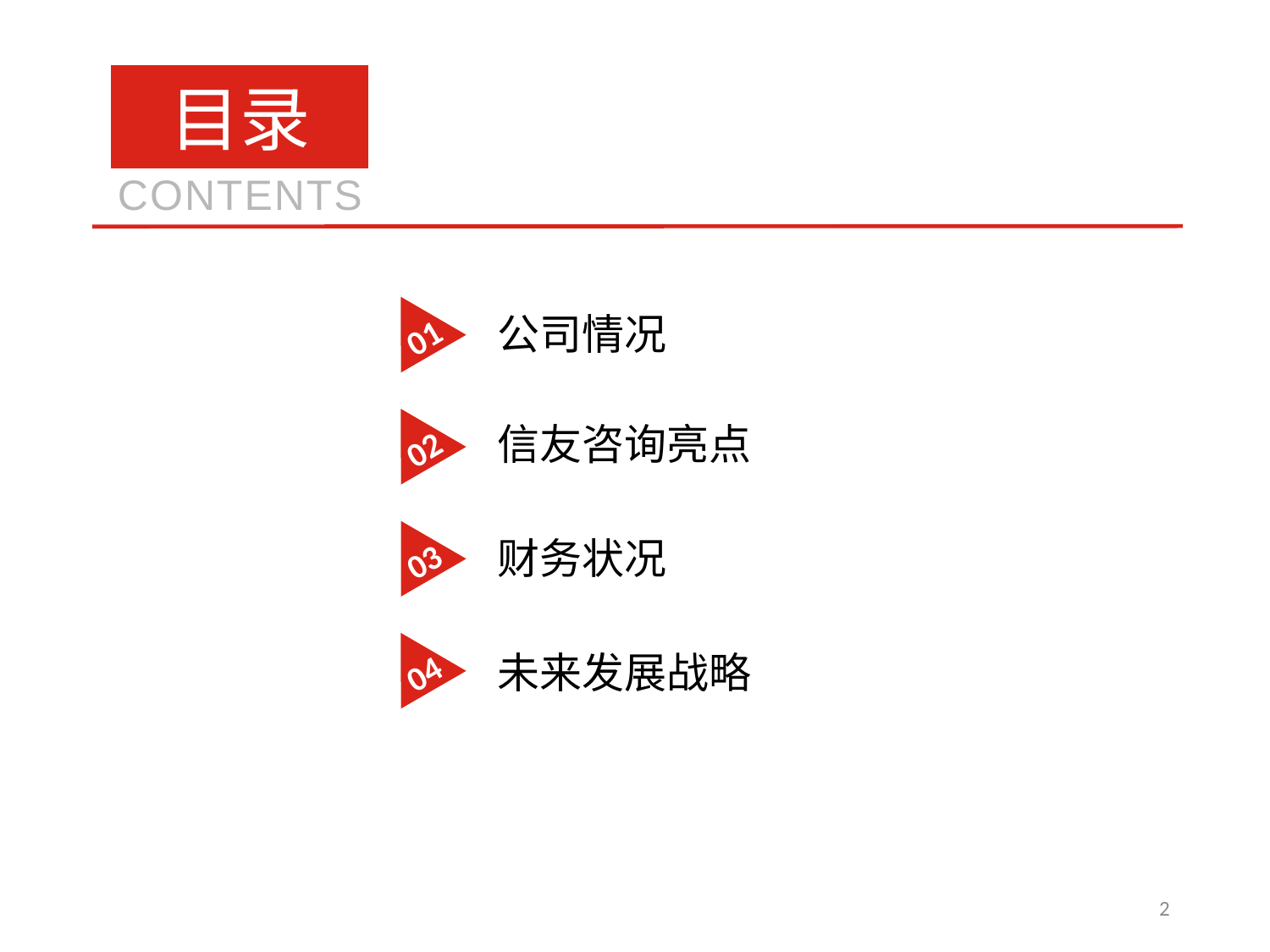

目录
CONTENTS
01
公司情况
02
信友咨询亮点
03
财务状况
04
未来发展战略
2